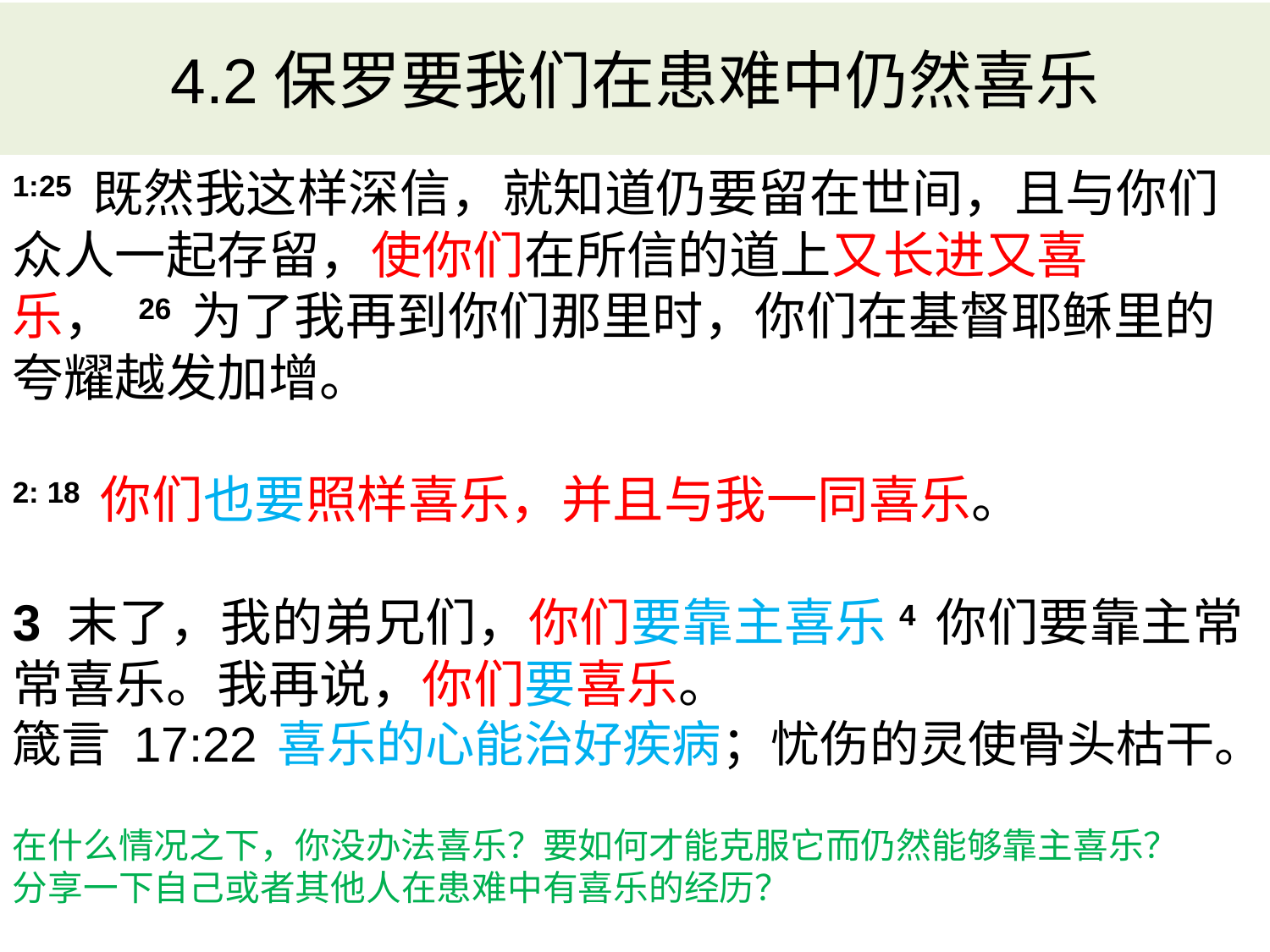

# 4.2保罗要我们在患难中仍然喜乐
1:25 既然我这样深信，就知道仍要留在世间，且与你们众人一起存留，使你们在所信的道上又长进又喜乐， 26 为了我再到你们那里时，你们在基督耶稣里的夸耀越发加增。

2: 18 你们也要照样喜乐，并且与我一同喜乐。

3 末了，我的弟兄们，你们要靠主喜乐4 你们要靠主常常喜乐。我再说，你们要喜乐。
箴言 17:22 喜乐的心能治好疾病；忧伤的灵使骨头枯干。

在什么情况之下，你没办法喜乐？要如何才能克服它而仍然能够靠主喜乐？
分享一下自己或者其他人在患难中有喜乐的经历？